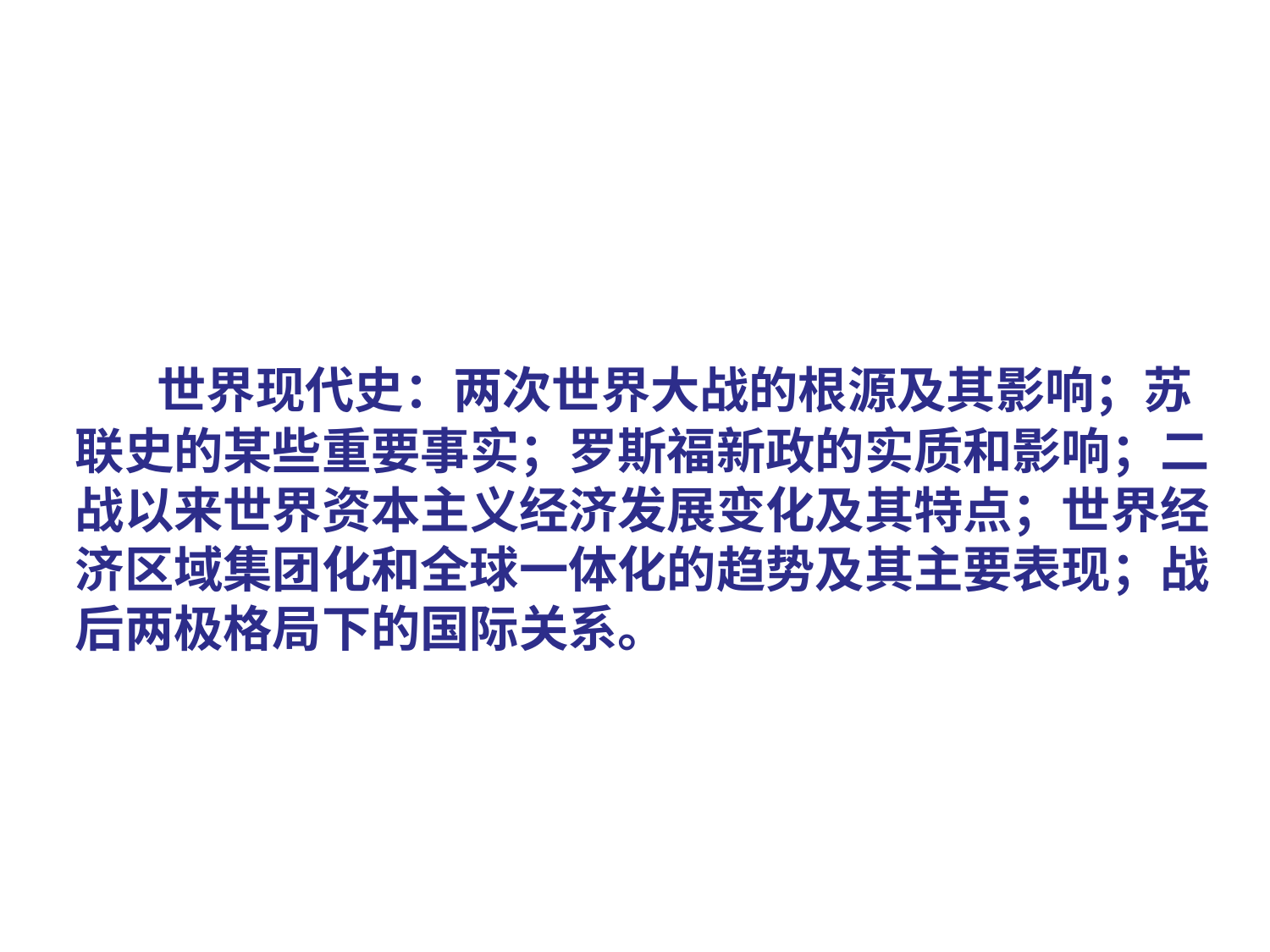

世界现代史：两次世界大战的根源及其影响；苏联史的某些重要事实；罗斯福新政的实质和影响；二战以来世界资本主义经济发展变化及其特点；世界经济区域集团化和全球一体化的趋势及其主要表现；战后两极格局下的国际关系。